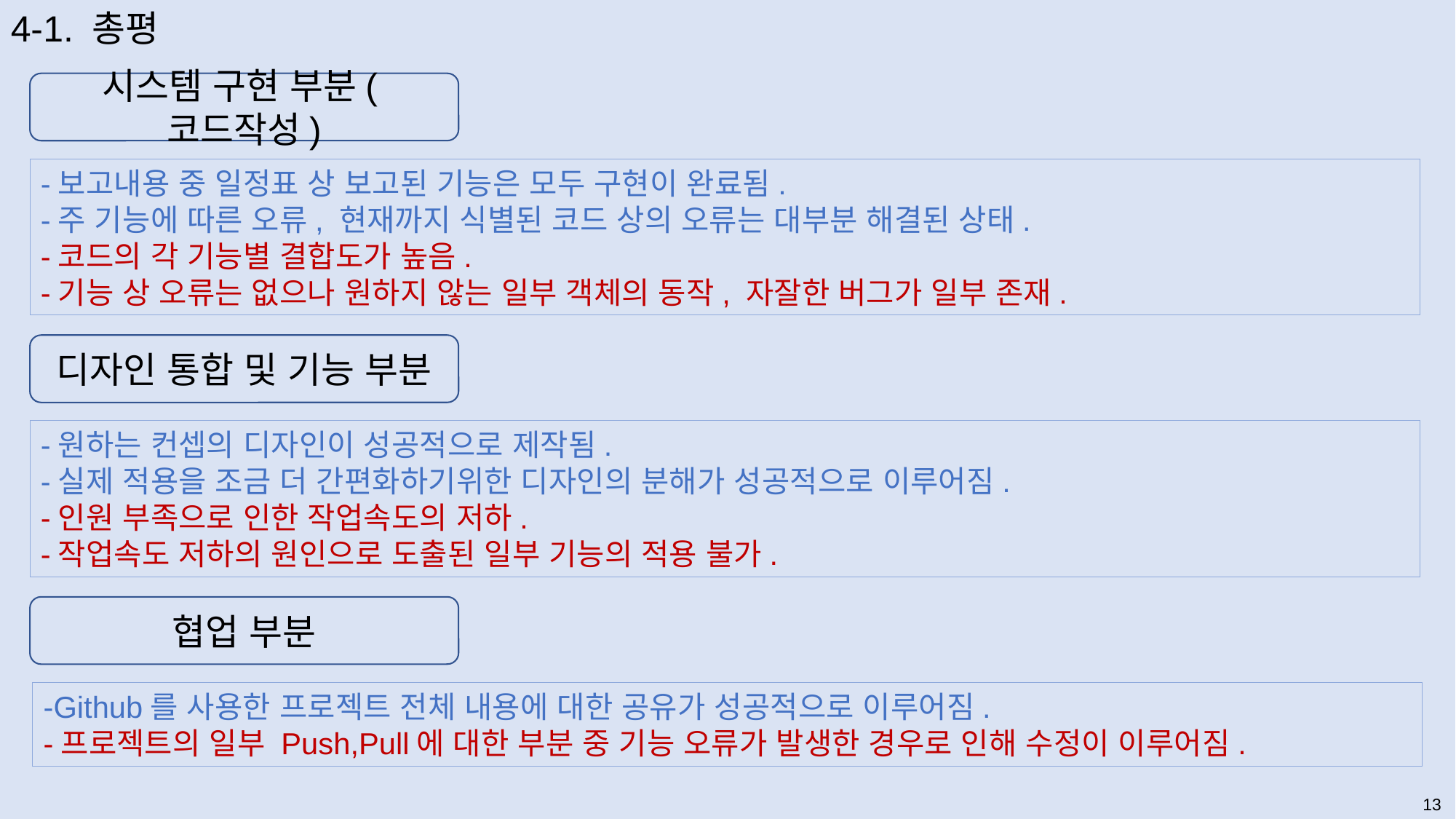

4-1. 총평
시스템 구현 부분(코드작성)
-보고내용 중 일정표 상 보고된 기능은 모두 구현이 완료됨.
-주 기능에 따른 오류, 현재까지 식별된 코드 상의 오류는 대부분 해결된 상태.
-코드의 각 기능별 결합도가 높음.
-기능 상 오류는 없으나 원하지 않는 일부 객체의 동작, 자잘한 버그가 일부 존재.
디자인 통합 및 기능 부분
-원하는 컨셉의 디자인이 성공적으로 제작됨.
-실제 적용을 조금 더 간편화하기위한 디자인의 분해가 성공적으로 이루어짐.
-인원 부족으로 인한 작업속도의 저하.
-작업속도 저하의 원인으로 도출된 일부 기능의 적용 불가.
협업 부분
-Github를 사용한 프로젝트 전체 내용에 대한 공유가 성공적으로 이루어짐.
-프로젝트의 일부 Push,Pull에 대한 부분 중 기능 오류가 발생한 경우로 인해 수정이 이루어짐.
13